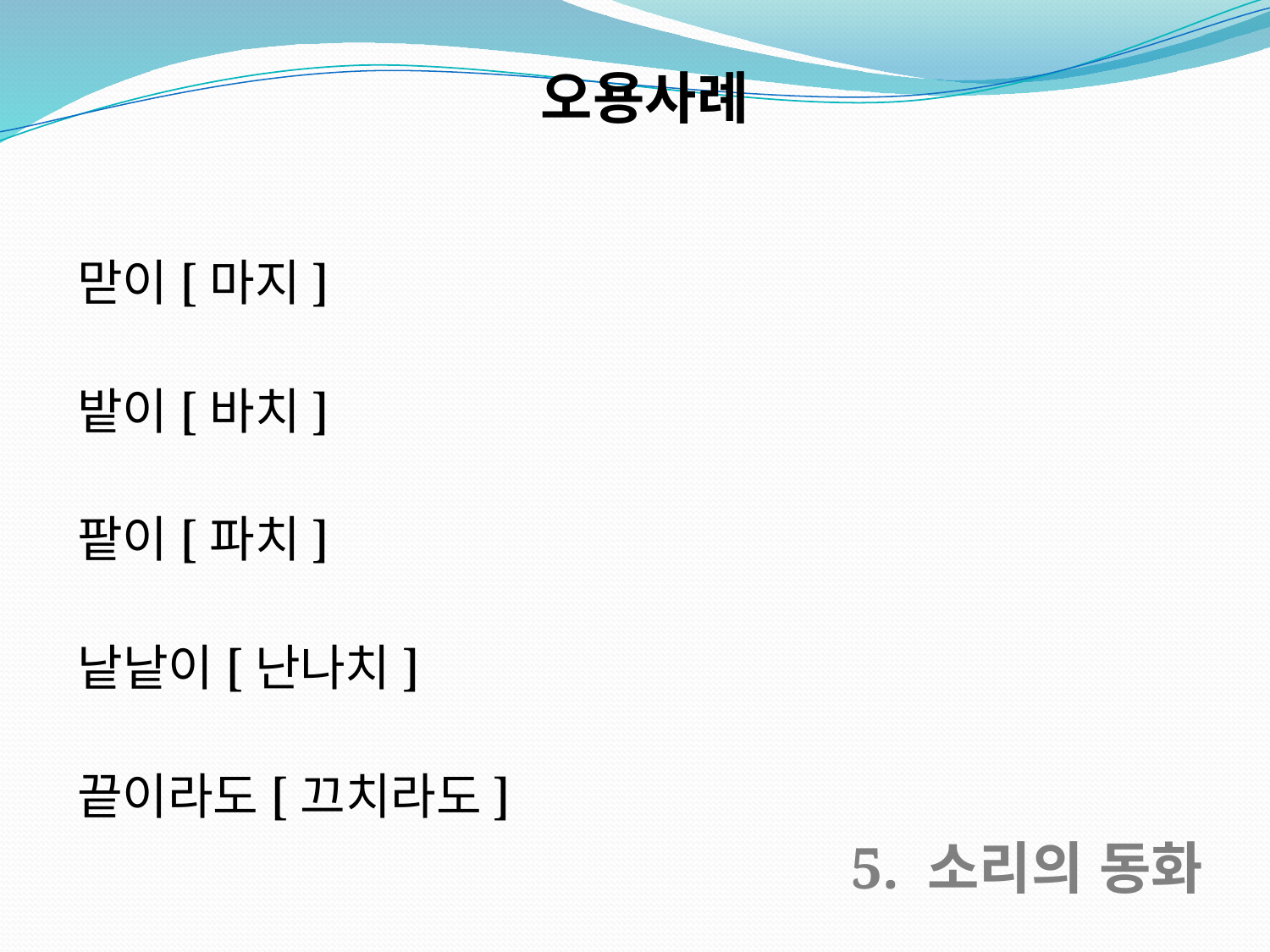

오용사례
맏이[마지]
밭이[바치]
팥이[파치]
낱낱이[난나치]
끝이라도[끄치라도]
5. 소리의 동화